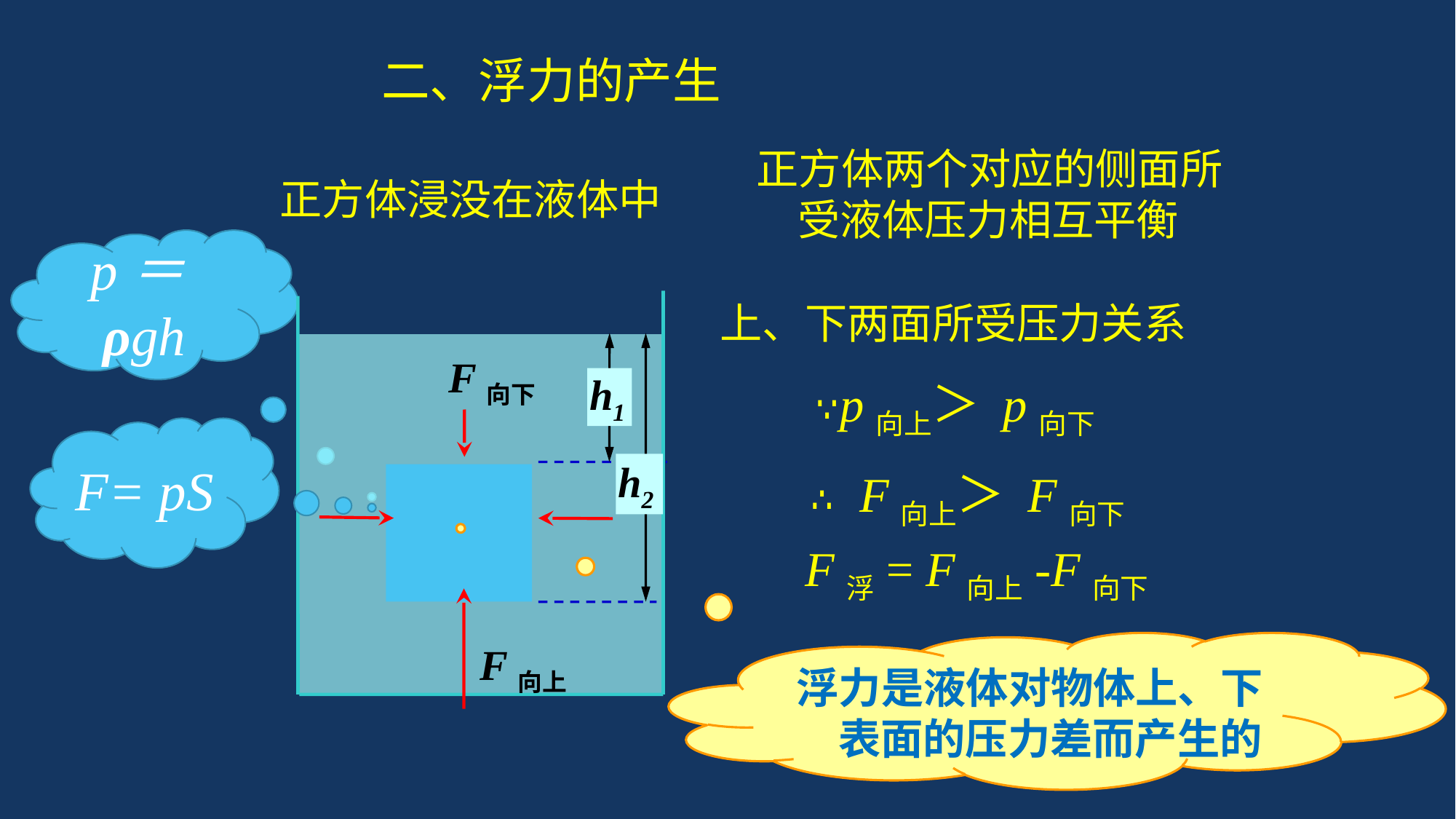

二、浮力的产生
正方体两个对应的侧面所受液体压力相互平衡
正方体浸没在液体中
p＝ρgh

上、下两面所受压力关系

h1

h2
F向下

       ∵p向上＞ p向下
    ∴  F向上＞ F向下
F= pS

 F浮= F向上-F向下

F向上
浮力是液体对物体上、下表面的压力差而产生的